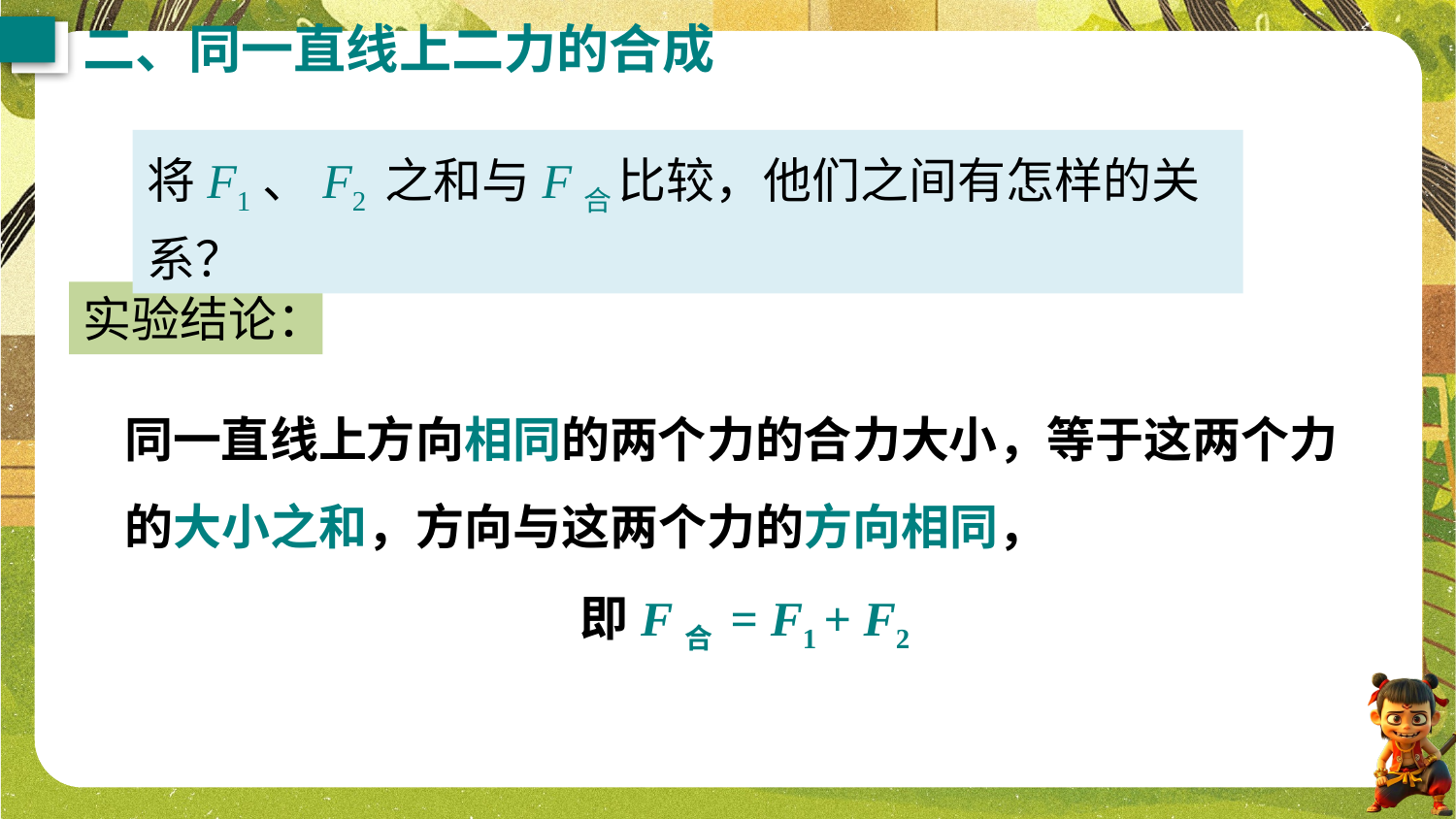

二、同一直线上二力的合成

将F1、F2 之和与F合 比较，他们之间有怎样的关系？
实验结论：
同一直线上方向相同的两个力的合力大小，等于这两个力的大小之和，方向与这两个力的方向相同，
即F合 = F1 + F2